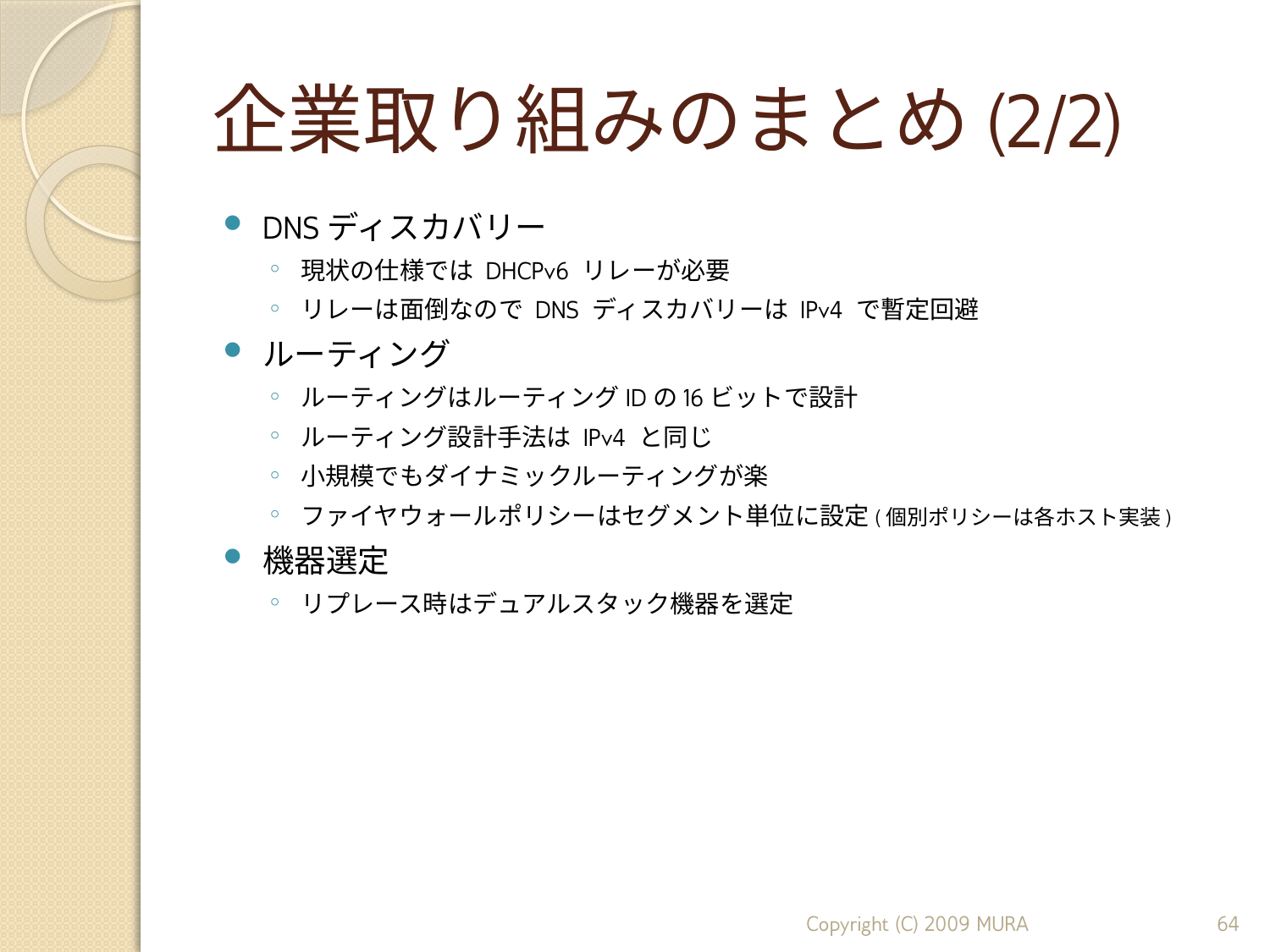

# 企業取り組みのまとめ(2/2)
DNSディスカバリー
現状の仕様では DHCPv6 リレーが必要
リレーは面倒なので DNS ディスカバリーは IPv4 で暫定回避
ルーティング
ルーティングはルーティングIDの16ビットで設計
ルーティング設計手法は IPv4 と同じ
小規模でもダイナミックルーティングが楽
ファイヤウォールポリシーはセグメント単位に設定(個別ポリシーは各ホスト実装)
機器選定
リプレース時はデュアルスタック機器を選定

Copyright (C) 2009 MURA
64